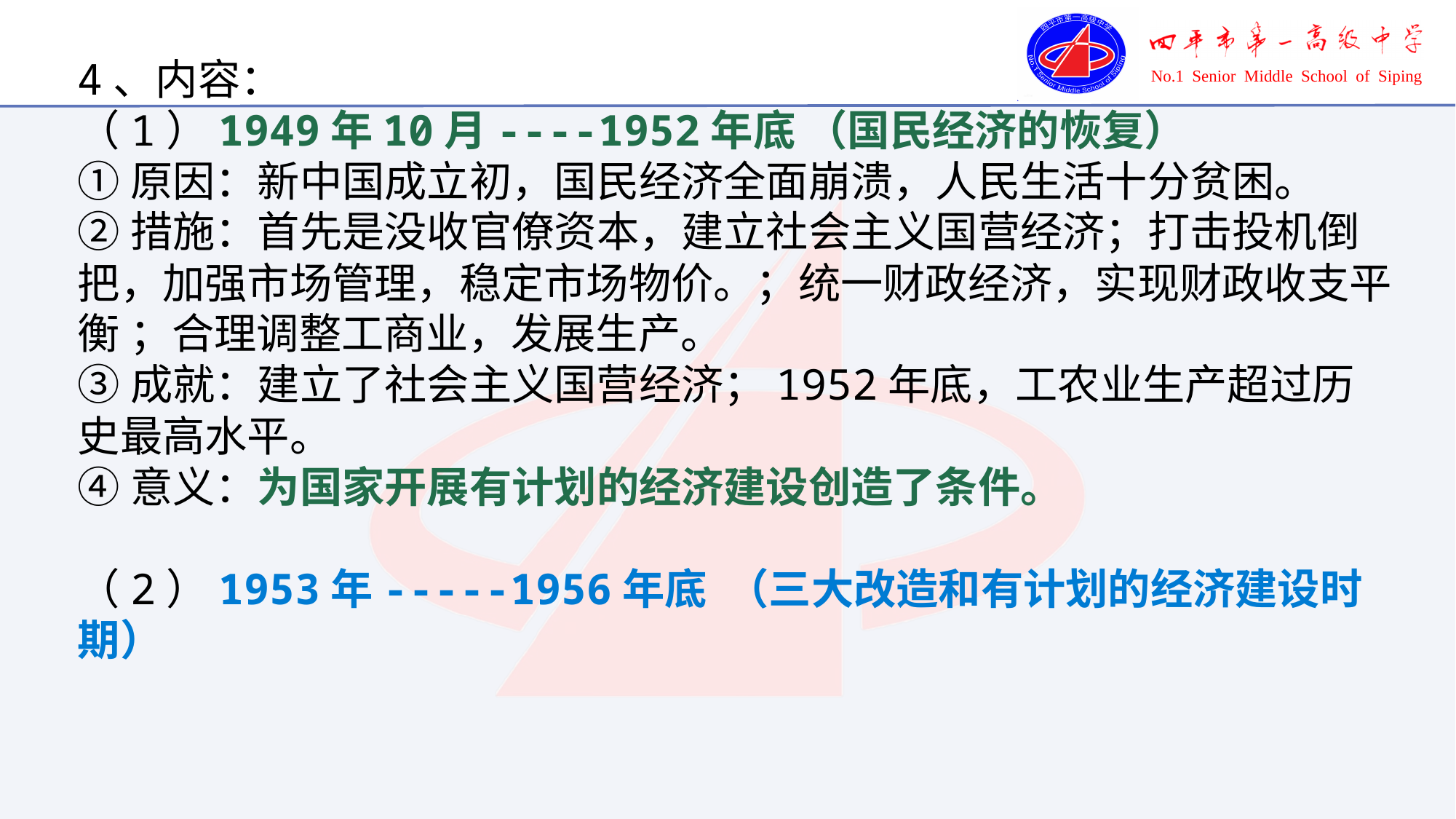

4、内容：
（1）1949年10月----1952年底 （国民经济的恢复）
①原因：新中国成立初，国民经济全面崩溃，人民生活十分贫困。
②措施：首先是没收官僚资本，建立社会主义国营经济；打击投机倒把，加强市场管理，稳定市场物价。；统一财政经济，实现财政收支平衡 ；合理调整工商业，发展生产。
③成就：建立了社会主义国营经济；1952年底，工农业生产超过历史最高水平。
④意义：为国家开展有计划的经济建设创造了条件。

（2）1953年-----1956年底  （三大改造和有计划的经济建设时期）